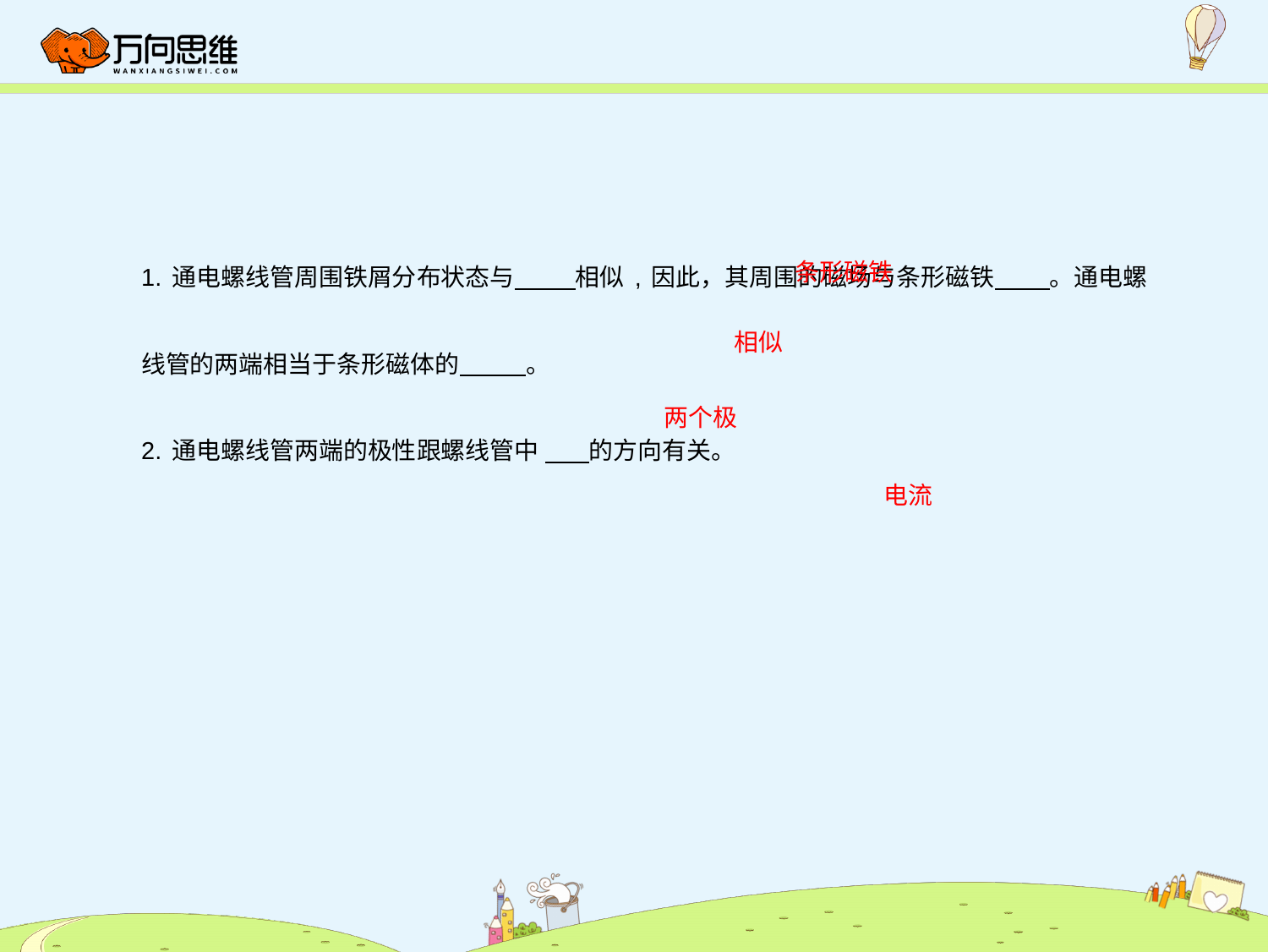

条形磁铁
1.通电螺线管周围铁屑分布状态与           相似,因此，其周围的磁场与条形磁铁          。通电螺线管的两端相当于条形磁体的            。
2.通电螺线管两端的极性跟螺线管中         的方向有关。
相似
两个极
电流